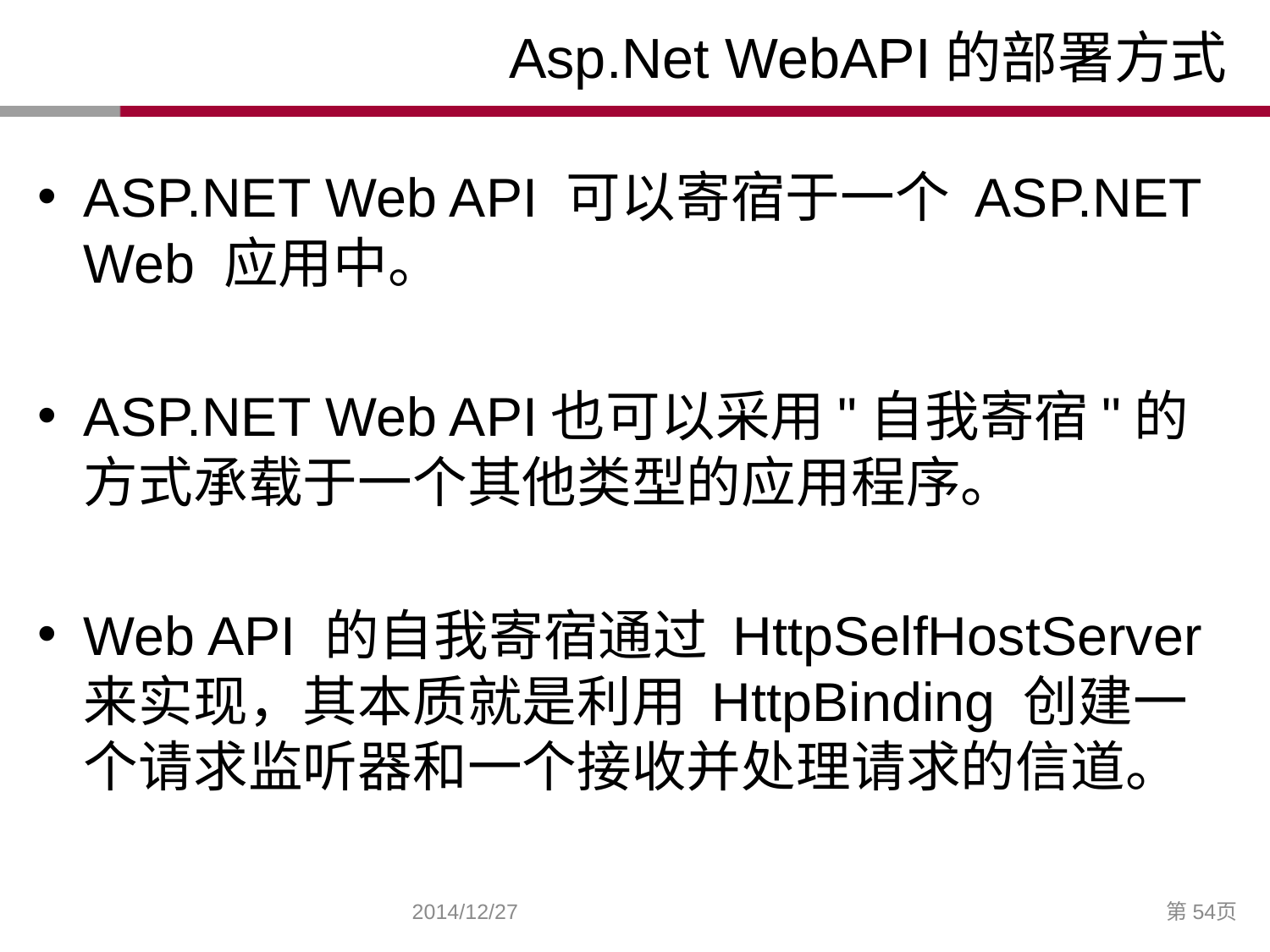

# Asp.Net WebAPI的部署方式
ASP.NET Web API 可以寄宿于一个 ASP.NET Web 应用中。

ASP.NET Web API也可以采用"自我寄宿"的方式承载于一个其他类型的应用程序。

Web API 的自我寄宿通过 HttpSelfHostServer 来实现，其本质就是利用 HttpBinding 创建一个请求监听器和一个接收并处理请求的信道。

2014/12/27
第54页